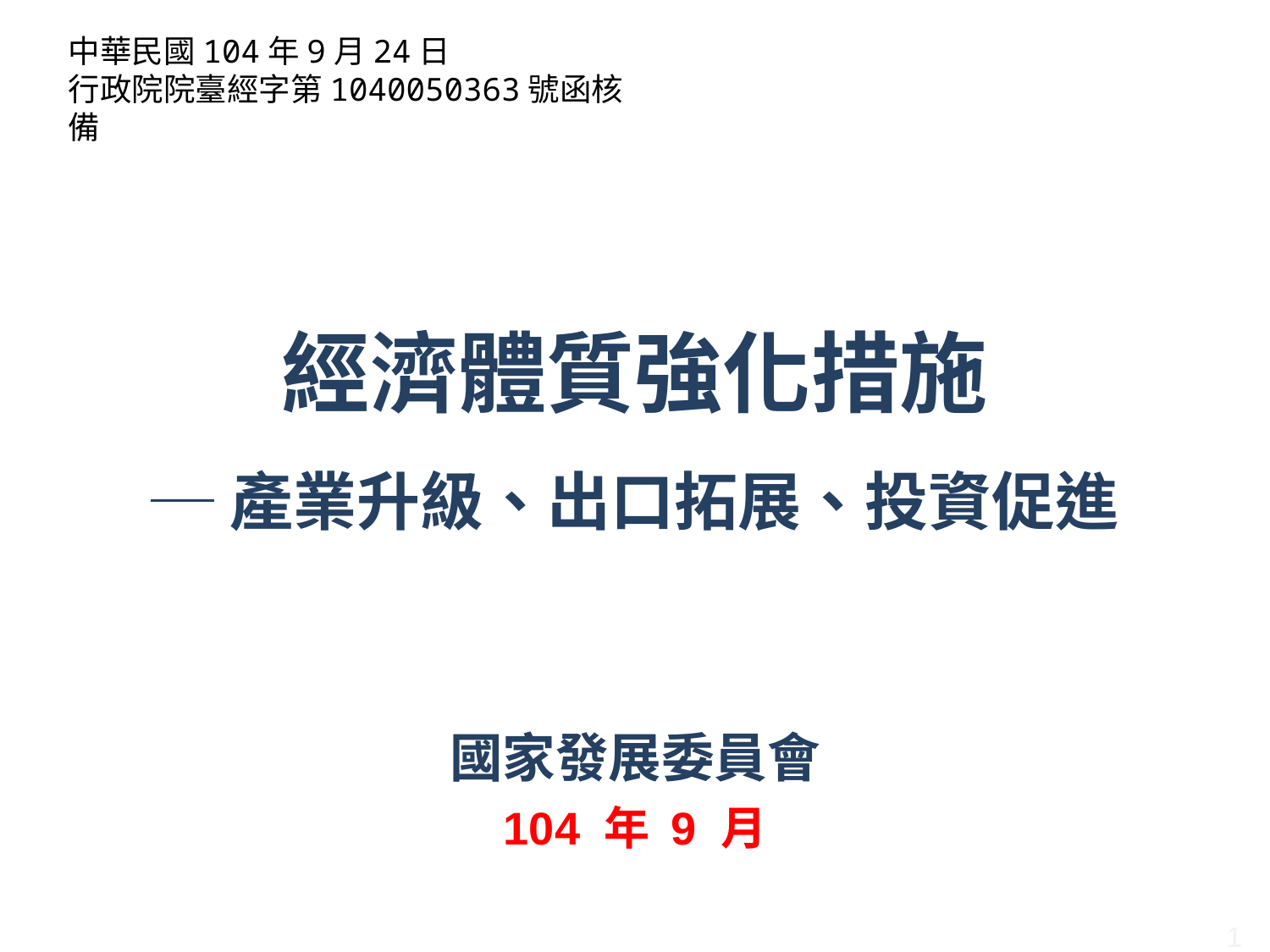

中華民國104年9月24日
行政院院臺經字第1040050363號函核備
經濟體質強化措施
─ 產業升級、出口拓展、投資促進
國家發展委員會
104 年 9 月